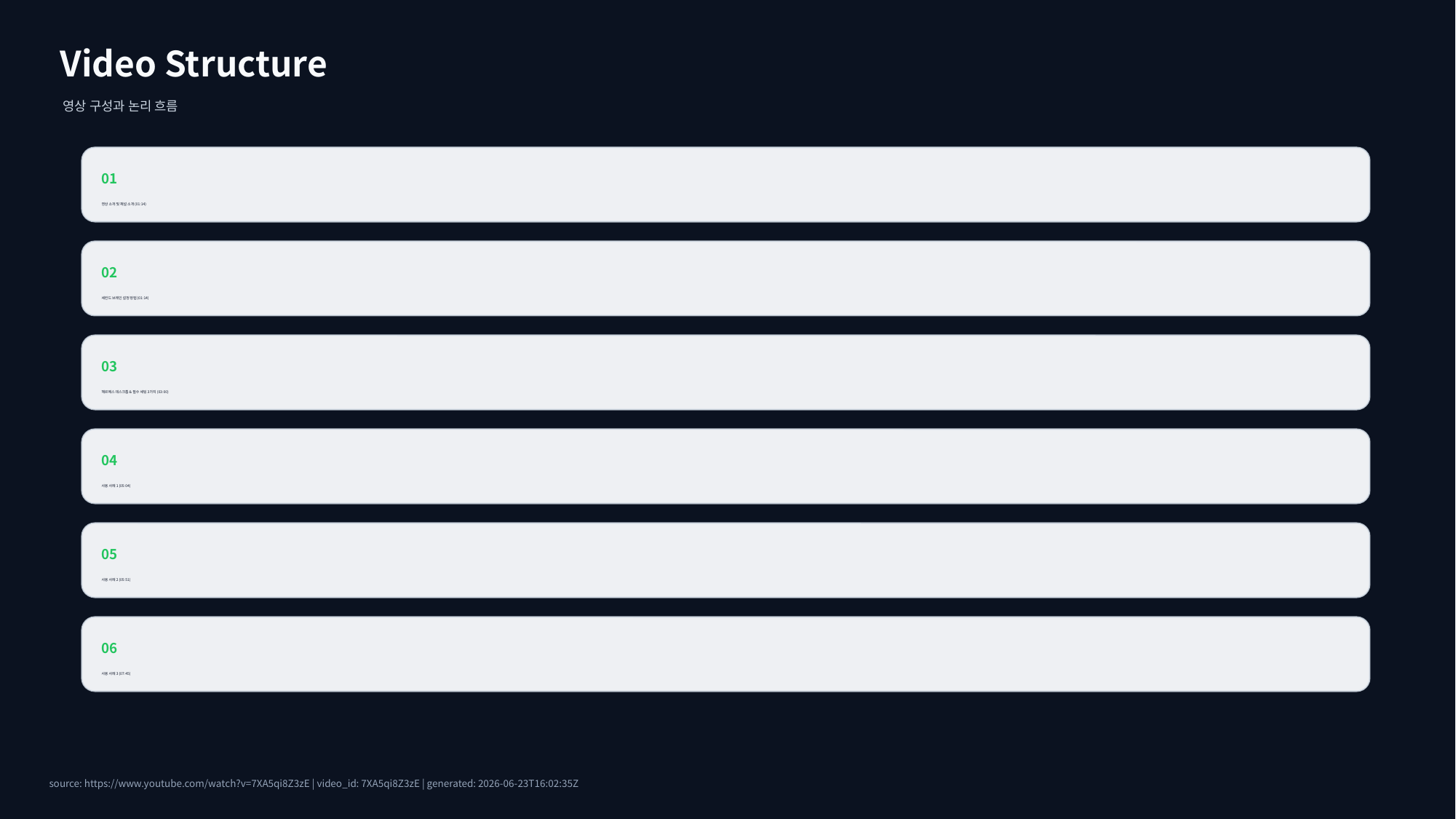

Video Structure
영상 구성과 논리 흐름

01
영상 소개 및 채널 소개 (01:14)

02
세컨드 브레인 설정 방법 (01:14)

03
헤르메스 데스크톱 & 필수 세팅 3가지 (03:00)

04
사용 사례 1 (05:04)

05
사용 사례 2 (05:51)

06
사용 사례 3 (07:45)
source: https://www.youtube.com/watch?v=7XA5qi8Z3zE | video_id: 7XA5qi8Z3zE | generated: 2026-06-23T16:02:35Z